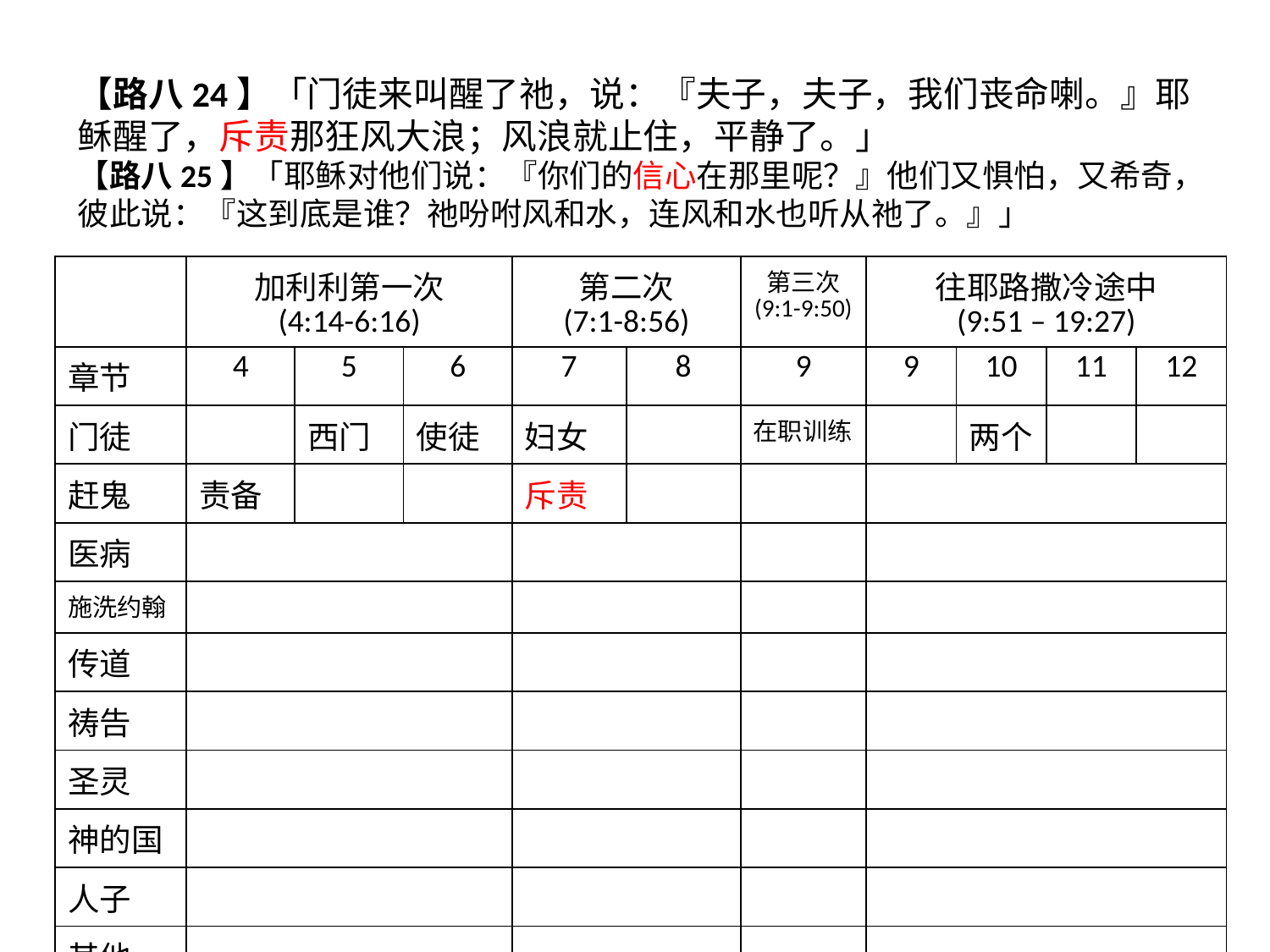

# 【路八24】「门徒来叫醒了祂，说：『夫子，夫子，我们丧命喇。』耶稣醒了，斥责那狂风大浪；风浪就止住，平静了。」 【路八25】「耶稣对他们说：『你们的信心在那里呢？』他们又惧怕，又希奇，彼此说：『这到底是谁？祂吩咐风和水，连风和水也听从祂了。』」
|  | 加利利第一次 (4:14-6:16) |  |  | 第二次 (7:1-8:56) |  | 第三次 (9:1-9:50) | 往耶路撒冷途中 (9:51 – 19:27) |  |  |  |
| --- | --- | --- | --- | --- | --- | --- | --- | --- | --- | --- |
| 章节 | 4 | 5 | 6 | 7 | 8 | 9 | 9 | 10 | 11 | 12 |
| 门徒 |  | 西门 | 使徒 | 妇女 |  | 在职训练 |  | 两个 |  |  |
| 赶鬼 | 责备 |  |  | 斥责 |  |  |  |  |  |  |
| 医病 |  |  |  |  |  |  |  |  |  |  |
| 施洗约翰 |  |  |  |  |  |  |  |  |  |  |
| 传道 |  |  |  |  |  |  |  |  |  |  |
| 祷告 |  |  |  |  |  |  |  |  |  |  |
| 圣灵 |  |  |  |  |  |  |  |  |  |  |
| 神的国 |  |  |  |  |  |  |  |  |  |  |
| 人子 |  |  |  |  |  |  |  |  |  |  |
| 其他 |  |  |  |  |  |  |  |  |  |  |